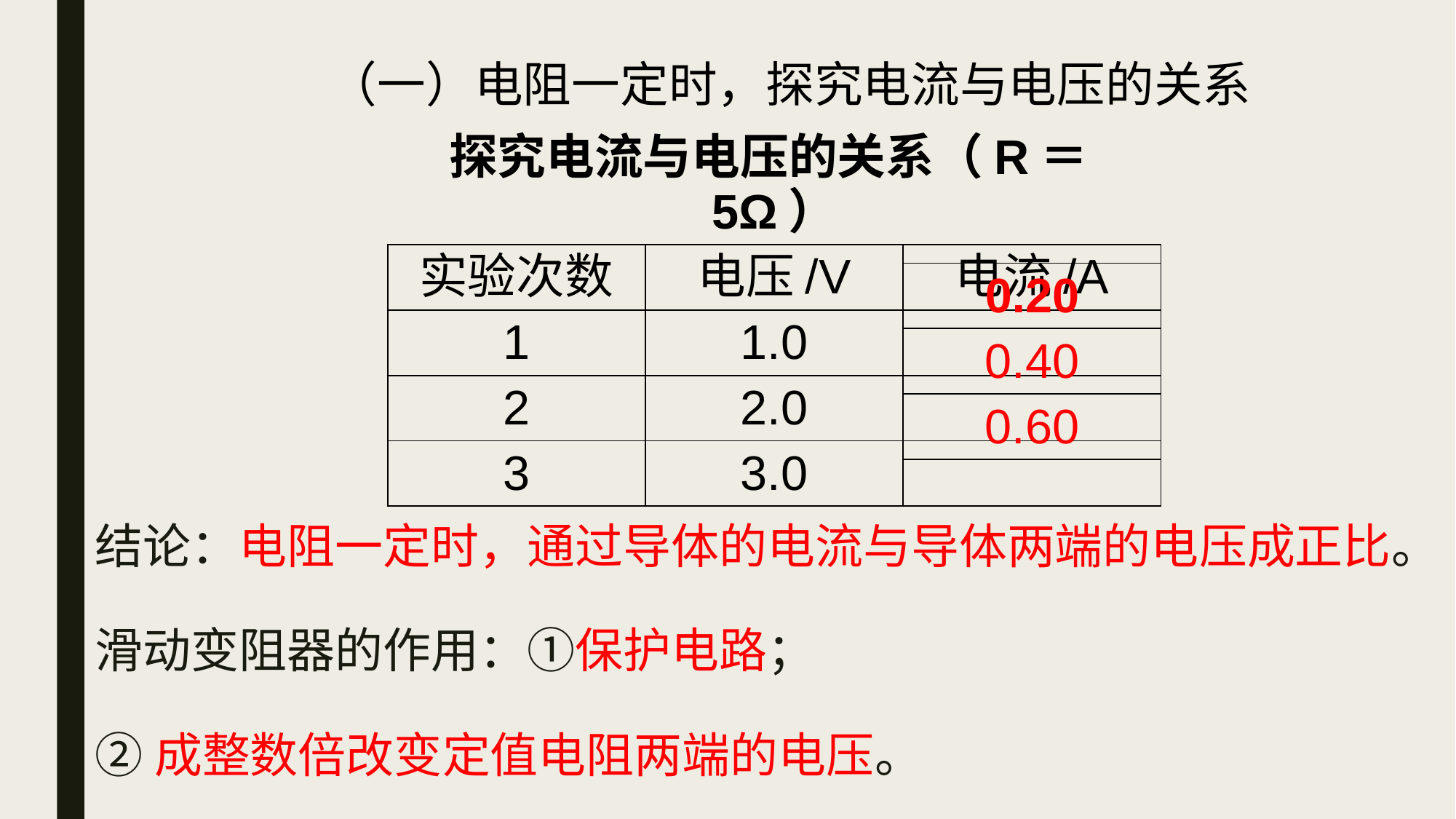

（一）电阻一定时，探究电流与电压的关系
| 探究电流与电压的关系（R＝5Ω） |  |  |
| --- | --- | --- |
| 实验次数 | 电压/V | 电流/A |
| 1 | 1.0 |  |
| 2 | 2.0 |  |
| 3 | 3.0 |  |
| 0.20 |
| --- |
| 0.40 |
| 0.60 |
结论：电阻一定时，通过导体的电流与导体两端的电压成正比。
滑动变阻器的作用：①保护电路；
②成整数倍改变定值电阻两端的电压。